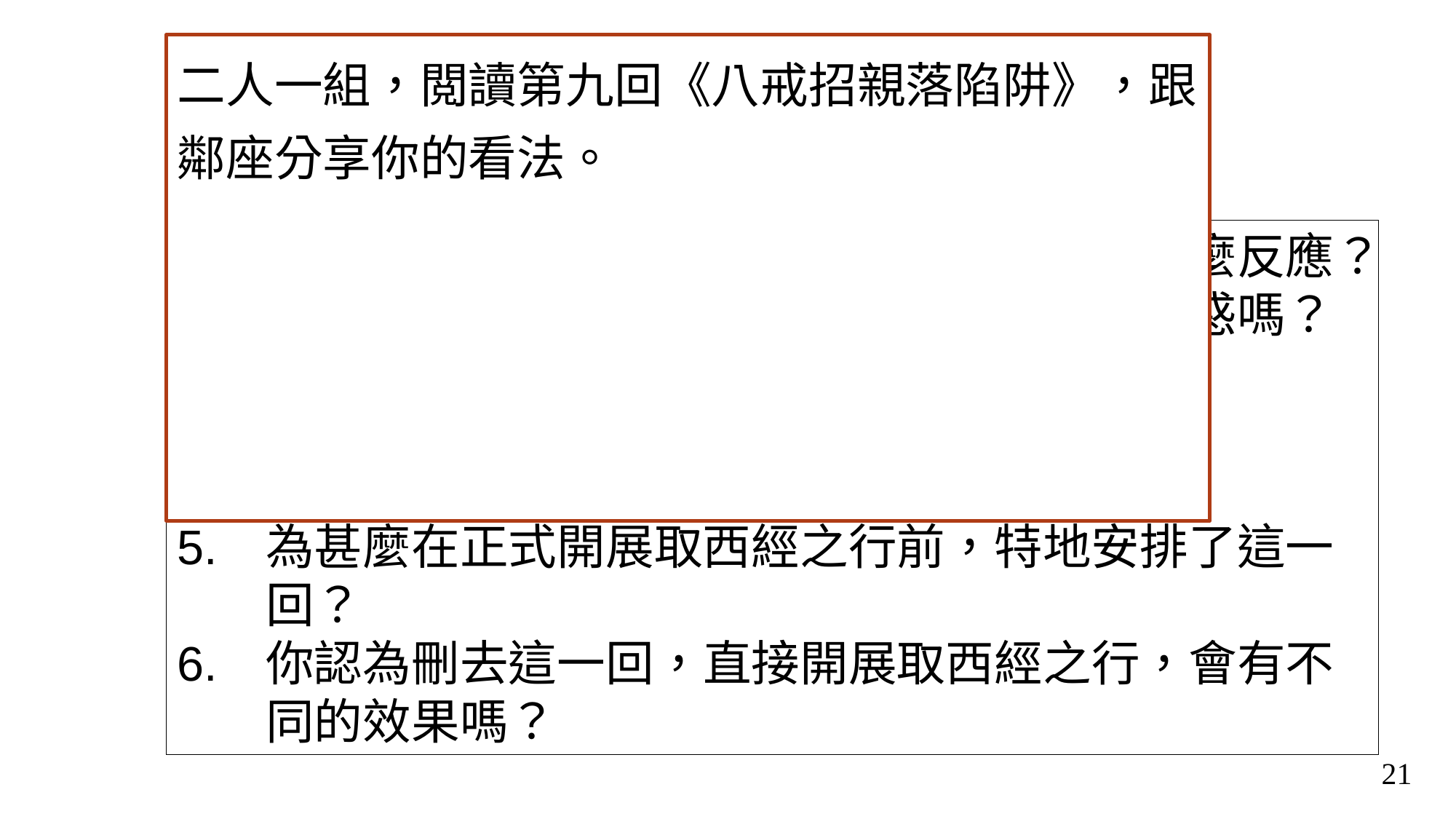

二人一組，閲讀第九回《八戒招親落陷阱》，跟鄰座分享你的看法。
面對眼前不同的誘惑，唐僧師徒四人，有甚麼反應？
如果你是他們師徒其中一人，會接受這些誘惑嗎？為甚麼？
豬八戒得到甚麼教訓？
這是誰安排的？有甚麼目的？
為甚麼在正式開展取西經之行前，特地安排了這一回？
你認為刪去這一回，直接開展取西經之行，會有不同的效果嗎？
21